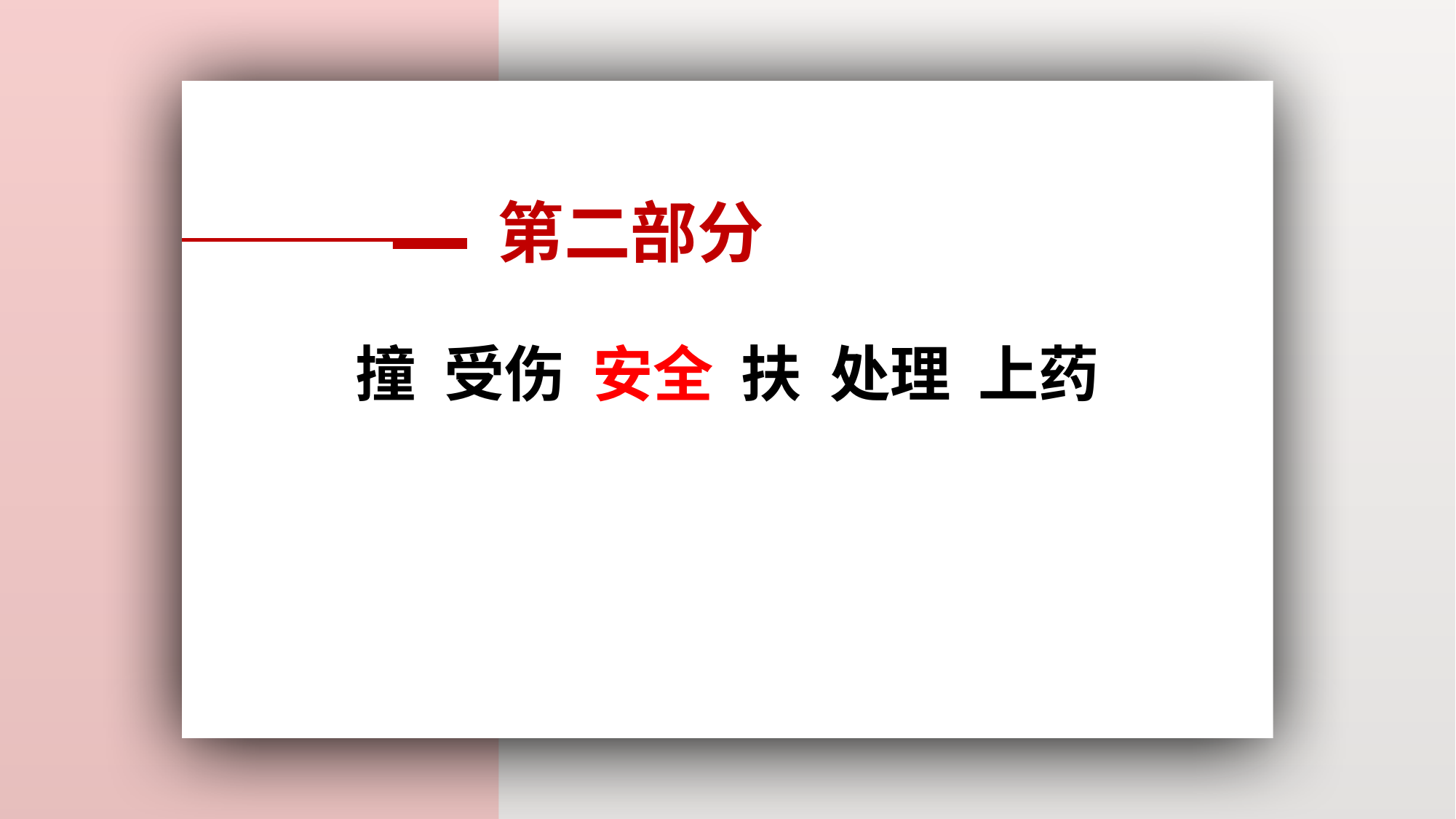

第二部分

撞  受伤  安全  扶  处理  上药